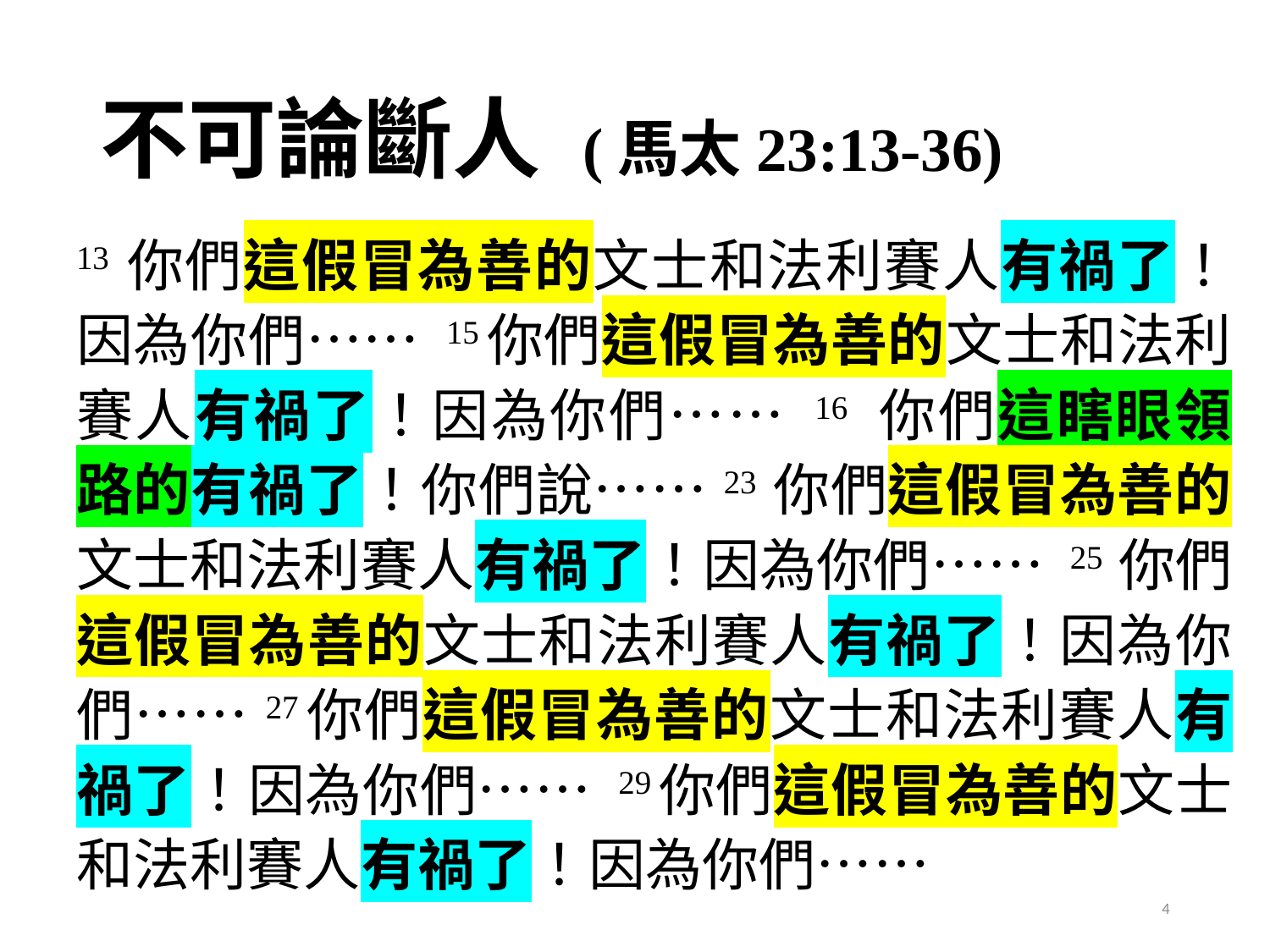

# 不可論斷人 (馬太23:13-36)
13 你們這假冒為善的文士和法利賽人有禍了！因為你們…… 15你們這假冒為善的文士和法利賽人有禍了！因為你們…… 16 你們這瞎眼領路的有禍了！你們說…… 23 你們這假冒為善的文士和法利賽人有禍了！因為你們…… 25 你們這假冒為善的文士和法利賽人有禍了！因為你們…… 27你們這假冒為善的文士和法利賽人有禍了！因為你們…… 29你們這假冒為善的文士和法利賽人有禍了！因為你們……
4